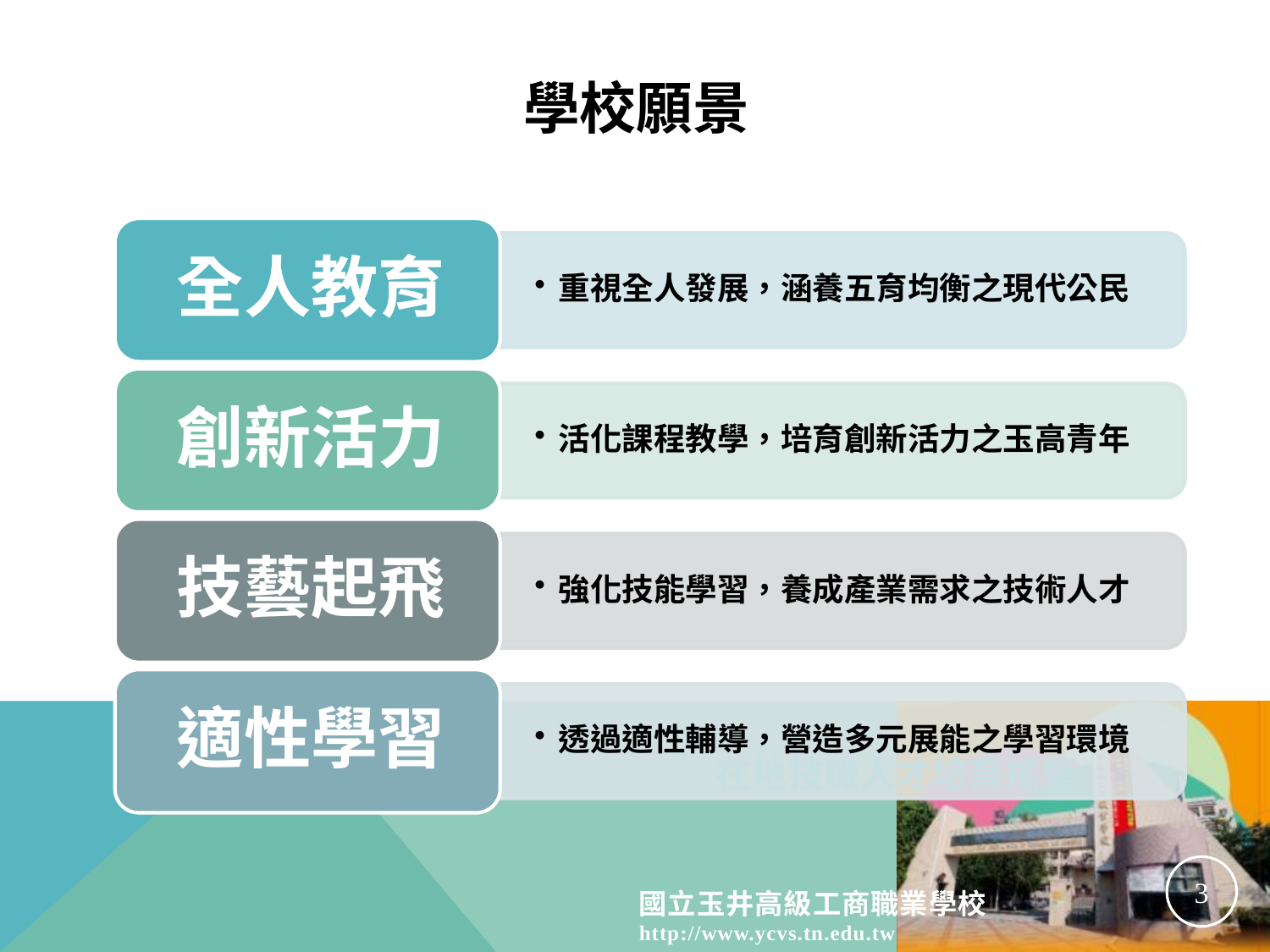

# 學校願景
重視全人發展，涵養五育均衡之現代公民
全人教育
活化課程教學，培育創新活力之玉高青年
創新活力
強化技能學習，養成產業需求之技術人才
技藝起飛
透過適性輔導，營造多元展能之學習環境
適性學習
3